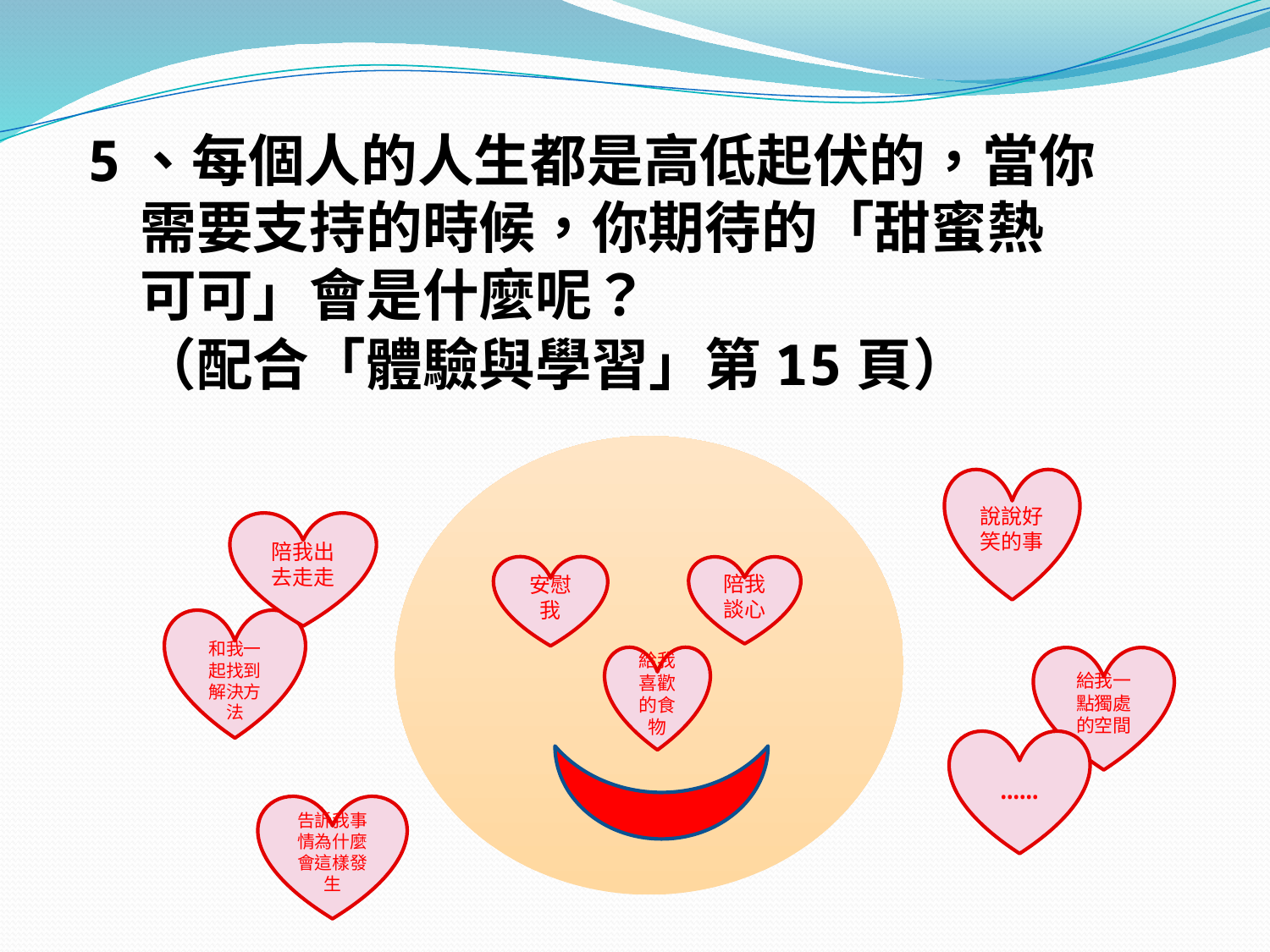

5、每個人的人生都是高低起伏的，當你
   需要支持的時候，你期待的「甜蜜熱
   可可」會是什麼呢？

  （配合「體驗與學習」第15頁）

說說好笑的事
陪我出去走走
安慰我
陪我談心

和我一起找到解決方法
給我喜歡的食物
給我一點獨處的空間

……
告訴我事情為什麼會這樣發生